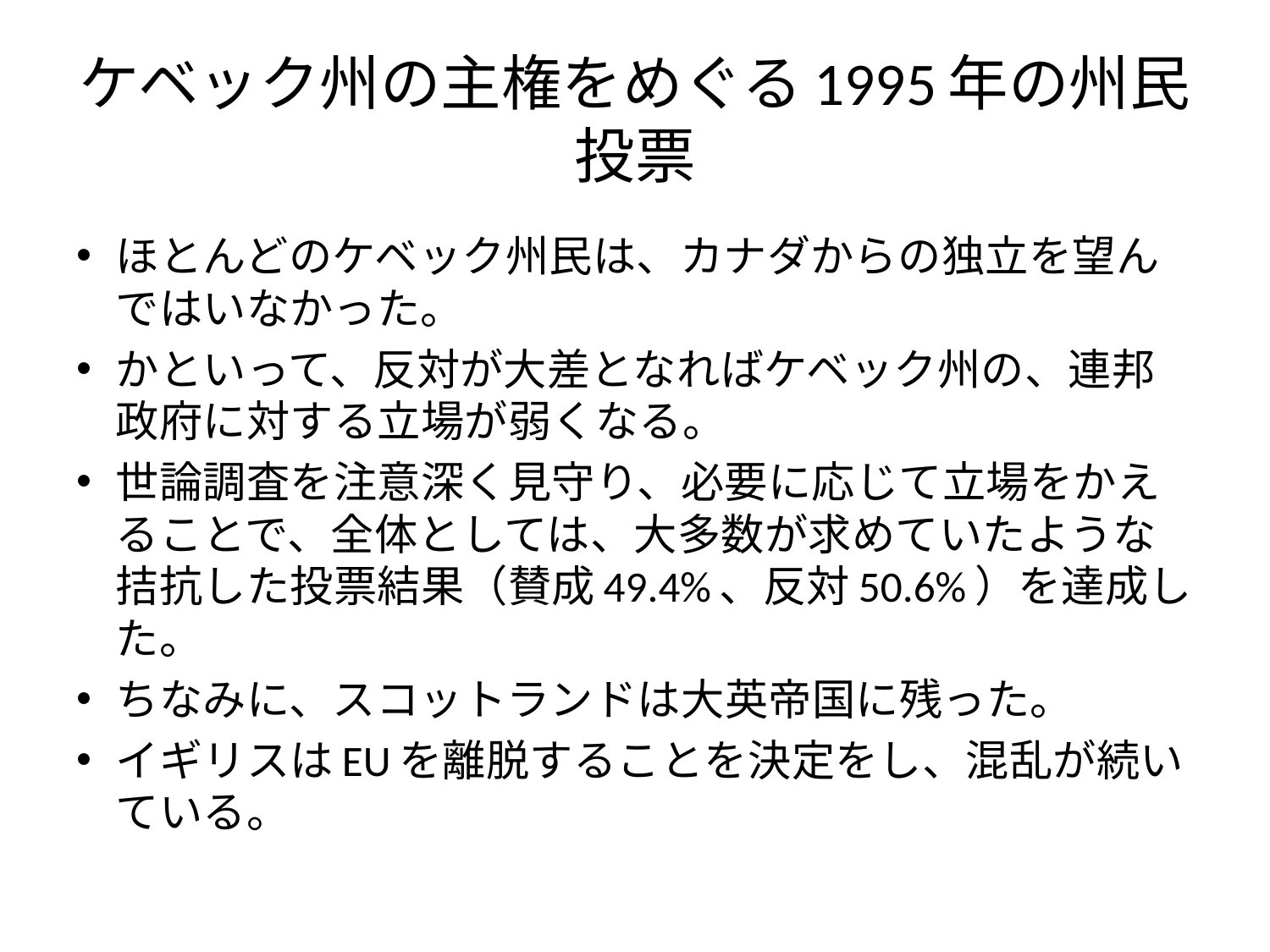

# ケベック州の主権をめぐる1995年の州民投票
ほとんどのケベック州民は、カナダからの独立を望んではいなかった。
かといって、反対が大差となればケベック州の、連邦政府に対する立場が弱くなる。
世論調査を注意深く見守り、必要に応じて立場をかえることで、全体としては、大多数が求めていたような拮抗した投票結果（賛成49.4%、反対50.6%）を達成した。
ちなみに、スコットランドは大英帝国に残った。
イギリスはEUを離脱することを決定をし、混乱が続いている。